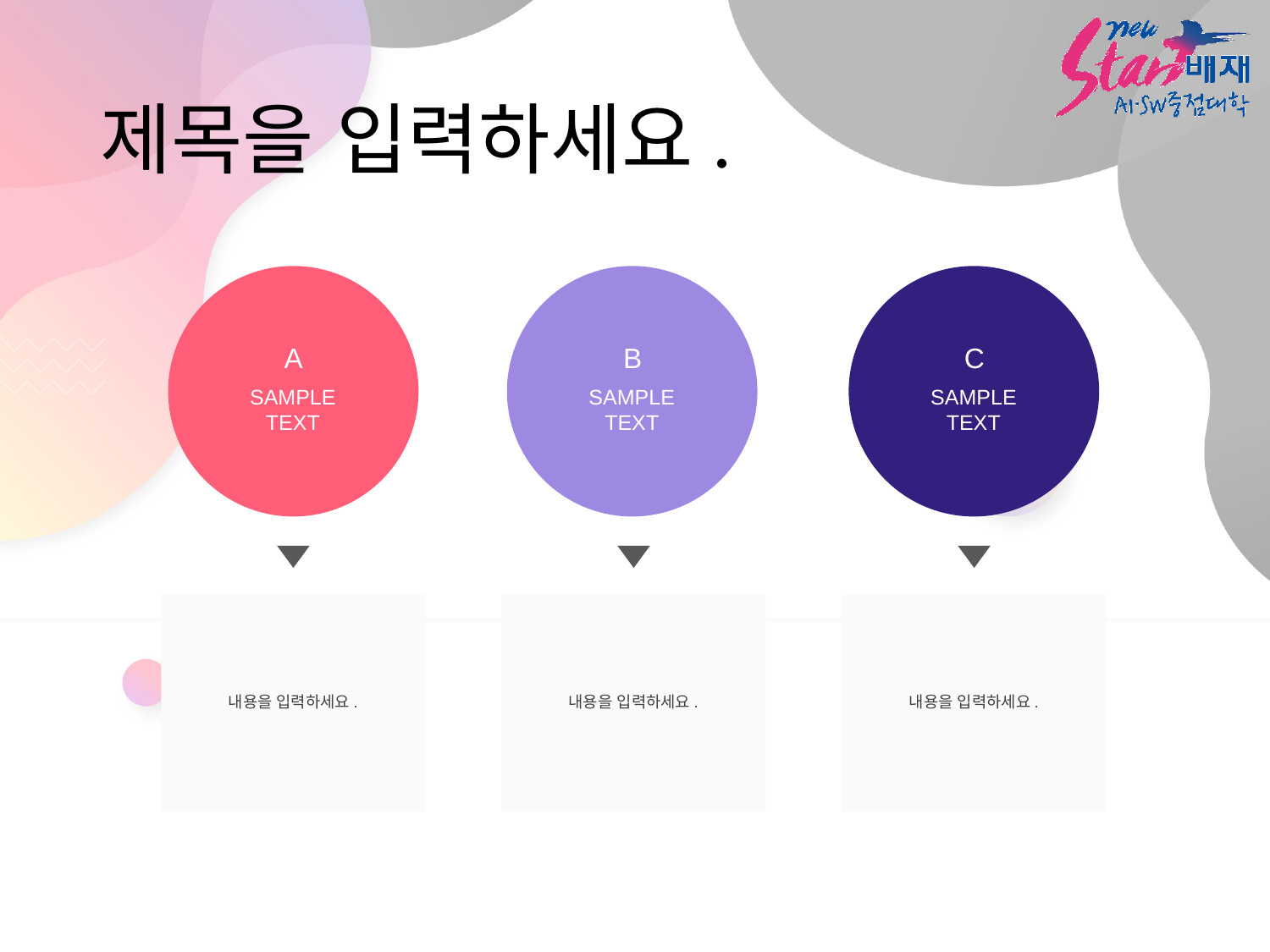

# 제목을 입력하세요.

A
SAMPLE
TEXT

B
SAMPLE
TEXT

C
SAMPLE
TEXT

내용을 입력하세요.

내용을 입력하세요.

내용을 입력하세요.